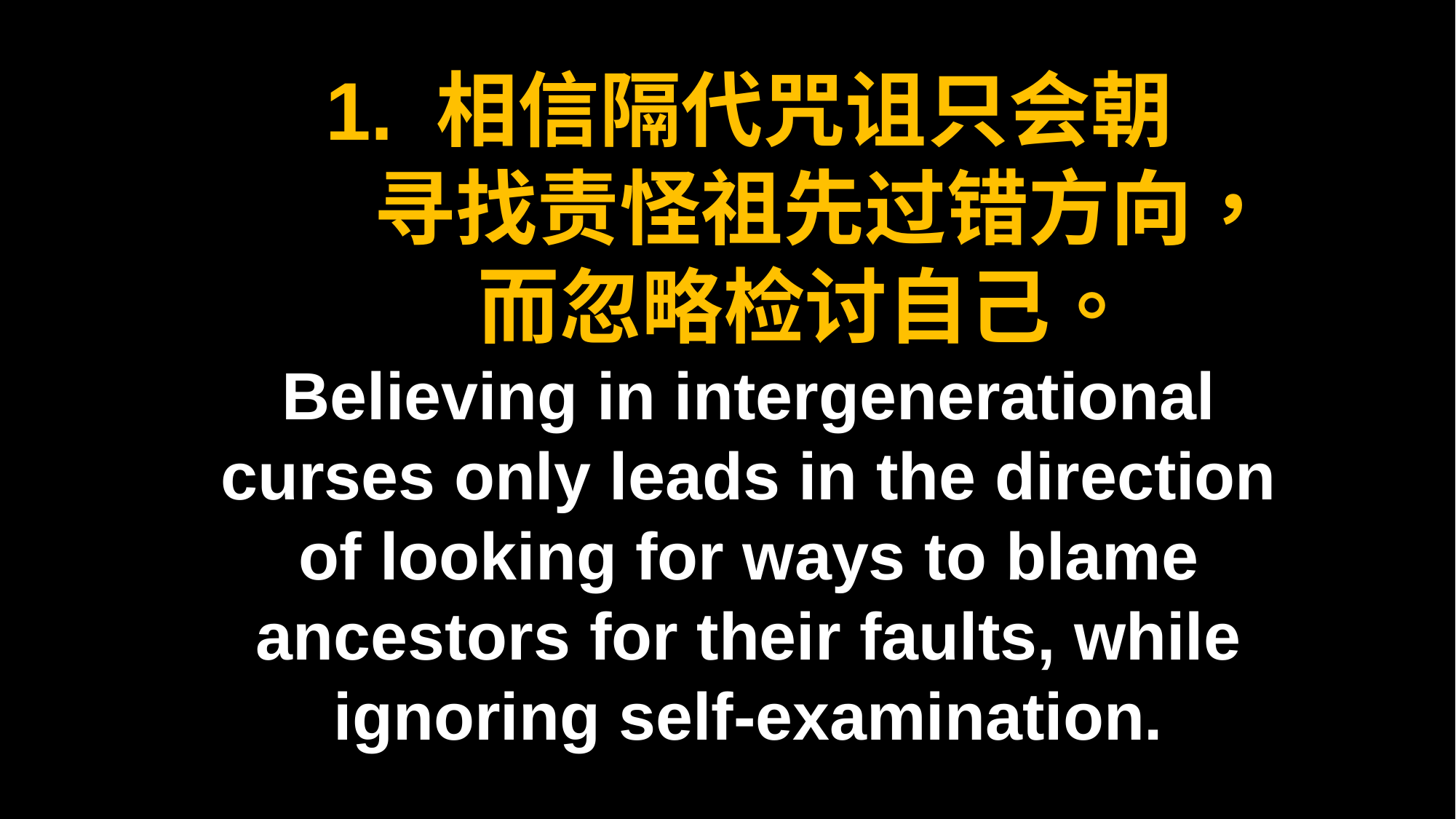

1. 相信隔代咒诅只会朝
       寻找责怪祖先过错方向，
     而忽略检讨自己。
Believing in intergenerational curses only leads in the direction of looking for ways to blame ancestors for their faults, while ignoring self-examination.